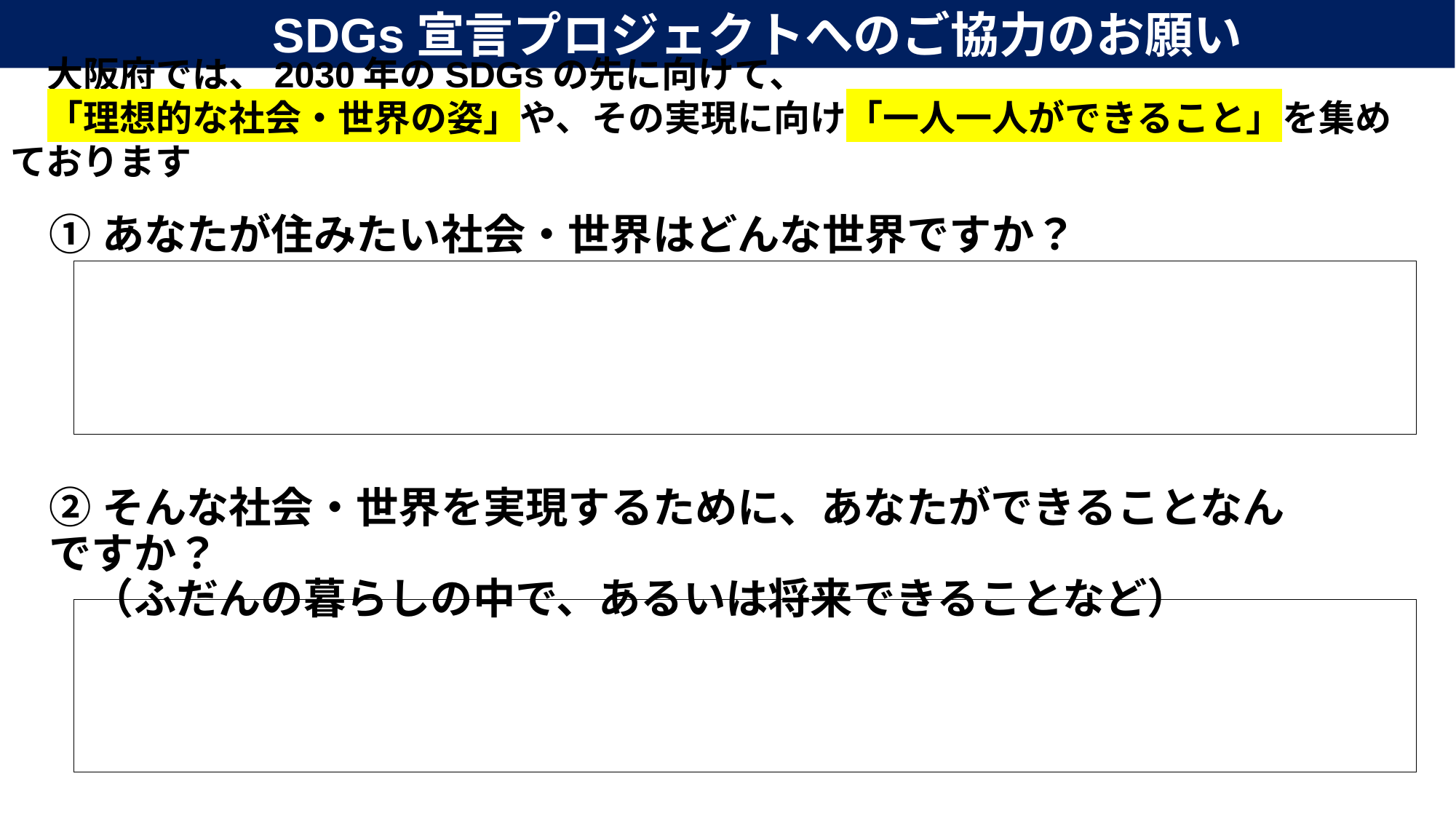

SDGs宣言プロジェクトへのご協力のお願い
　大阪府では、2030年のSDGsの先に向けて、
　「理想的な社会・世界の姿」や、その実現に向け「一人一人ができること」を集めております

①あなたが住みたい社会・世界はどんな世界ですか？

②そんな社会・世界を実現するために、あなたができることなんですか？
　（ふだんの暮らしの中で、あるいは将来できることなど）